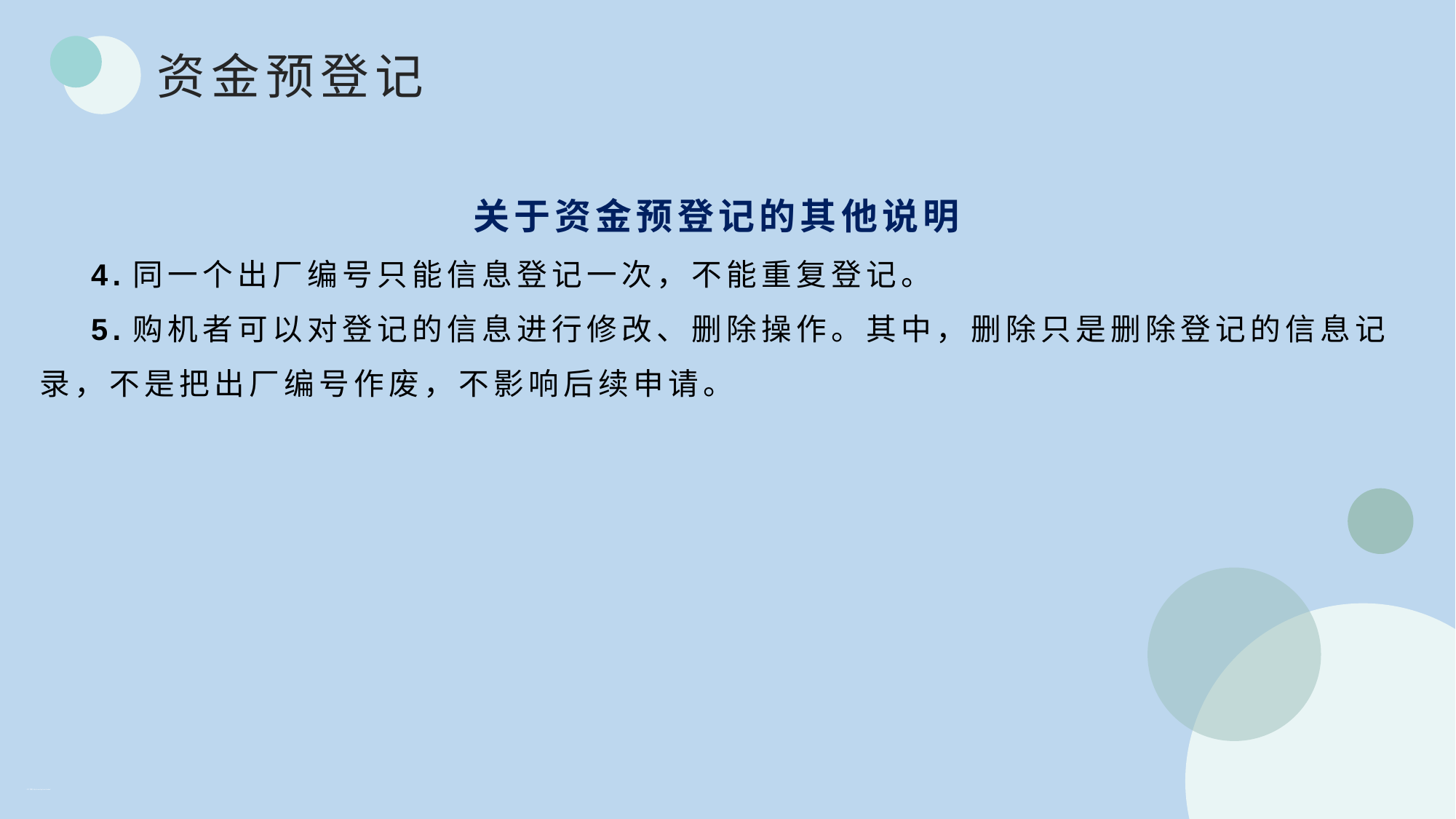

资金预登记
关于资金预登记的其他说明
    4.同一个出厂编号只能信息登记一次，不能重复登记。
    5.购机者可以对登记的信息进行修改、删除操作。其中，删除只是删除登记的信息记录，不是把出厂编号作废，不影响后续申请。

PPT模板 http://www.1ppt.com/moban/